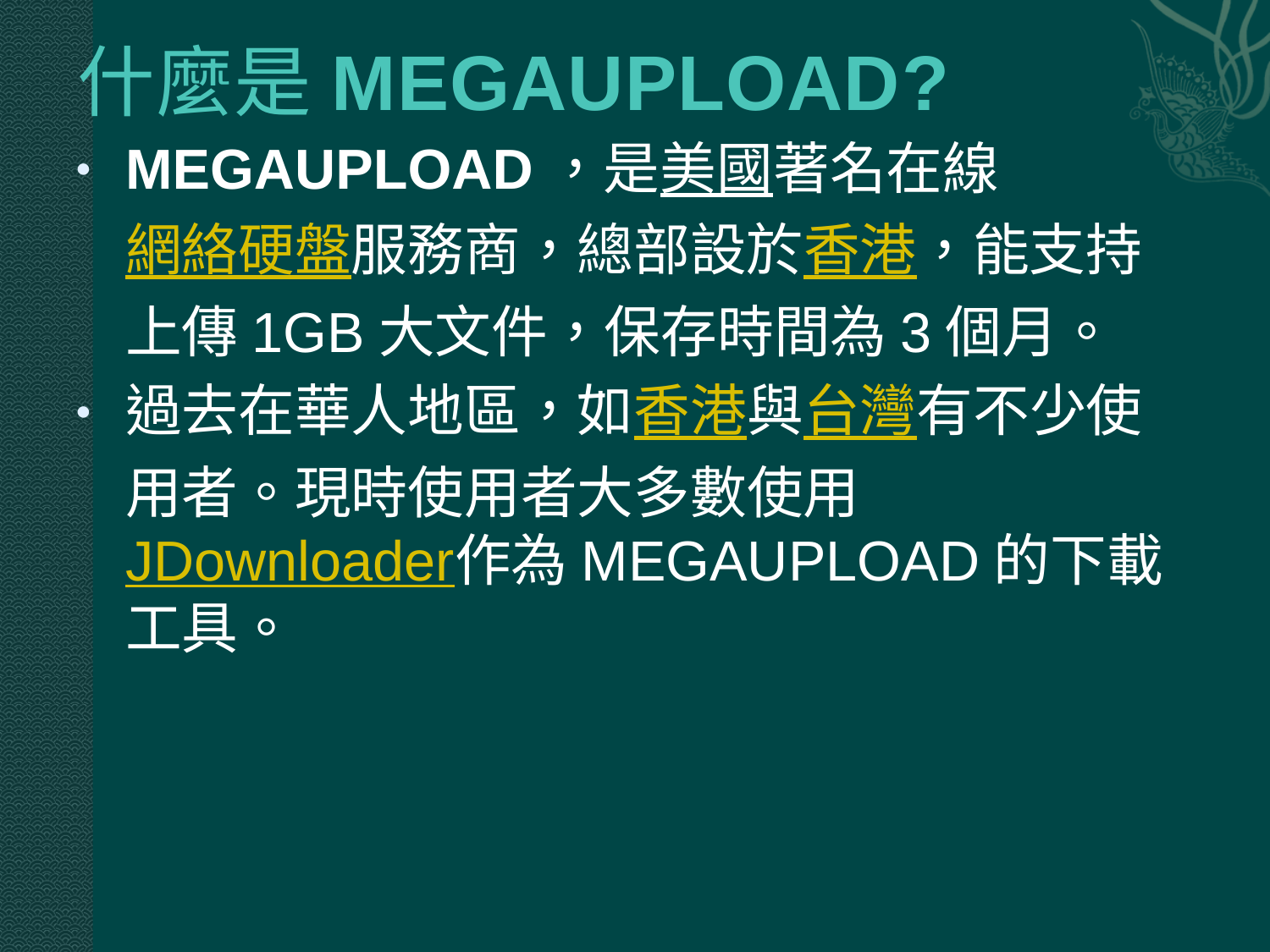

# 什麼是MEGAUPLOAD?
MEGAUPLOAD，是美國著名在線網絡硬盤服務商，總部設於香港，能支持上傳1GB大文件，保存時間為3個月。
過去在華人地區，如香港與台灣有不少使用者。現時使用者大多數使用JDownloader作為MEGAUPLOAD的下載工具。